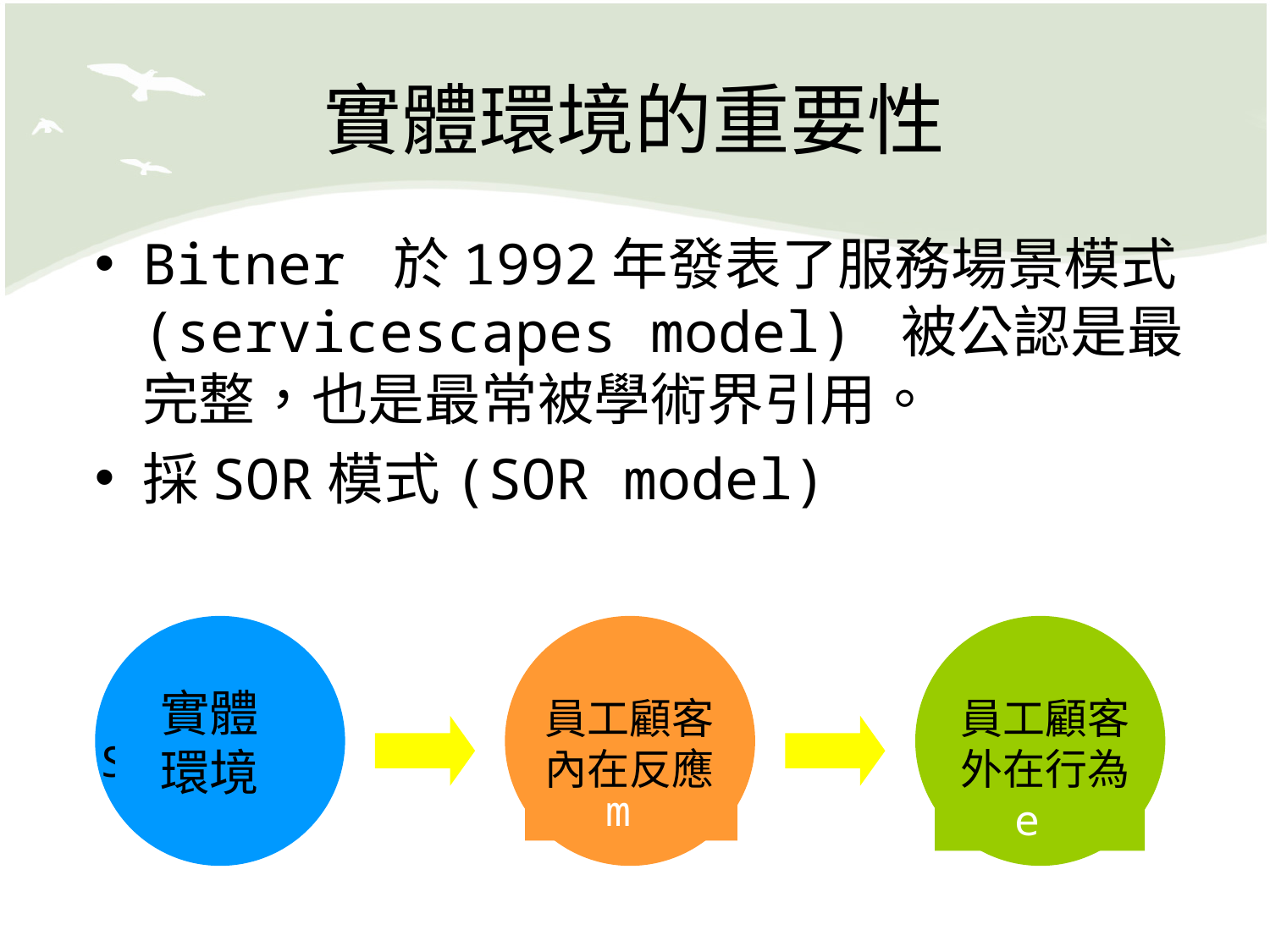

# 實體環境的重要性
Bitner 於1992年發表了服務場景模式(servicescapes model) 被公認是最完整，也是最常被學術界引用。
採SOR模式(SOR model)

刺激
Stimulus

有機體
Organism

反應
Response
實體
環境
員工顧客
內在反應
員工顧客
外在行為